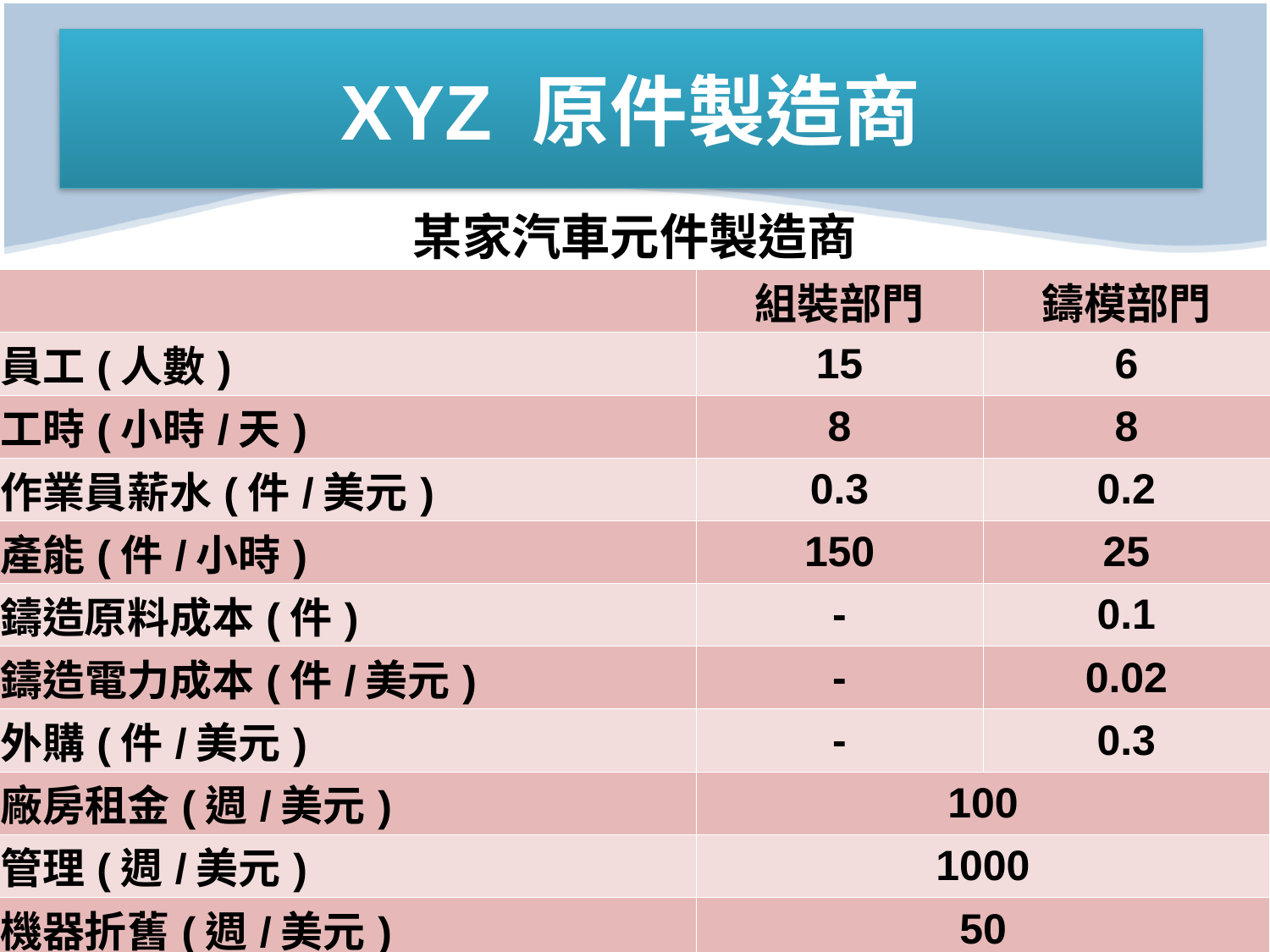

# XYZ 原件製造商
| 某家汽車元件製造商 |  |  |
| --- | --- | --- |
|  | 組裝部門 | 鑄模部門 |
| 員工(人數) | 15 | 6 |
| 工時(小時/天) | 8 | 8 |
| 作業員薪水(件/美元) | 0.3 | 0.2 |
| 產能(件/小時) | 150 | 25 |
| 鑄造原料成本(件) | - | 0.1 |
| 鑄造電力成本(件/美元) | - | 0.02 |
| 外購(件/美元) | - | 0.3 |
| 廠房租金(週/美元) | 100 |  |
| 管理(週/美元) | 1000 |  |
| 機器折舊(週/美元) | 50 |  |